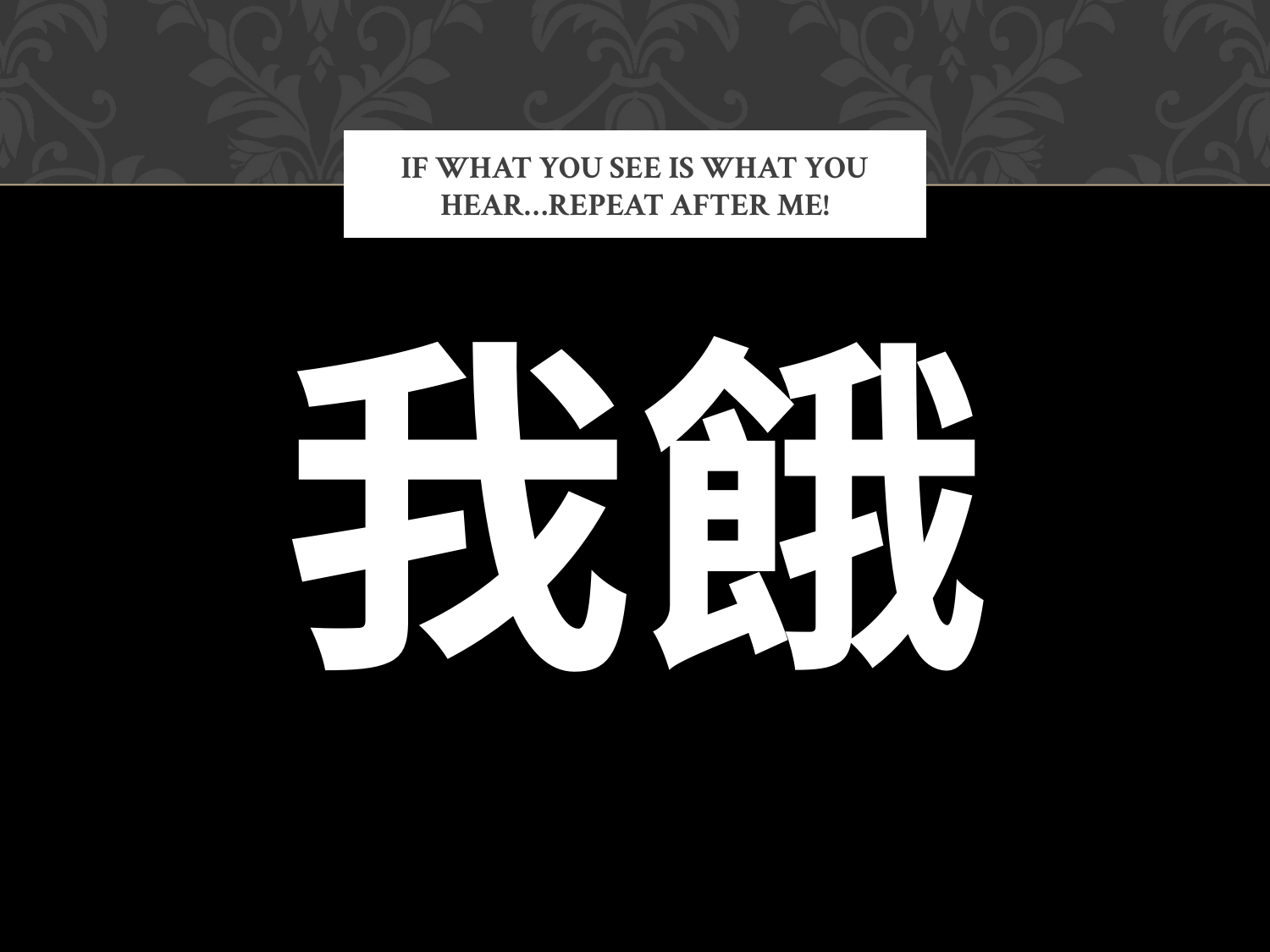

# If what you see is what you hear…repeat after me!
我餓